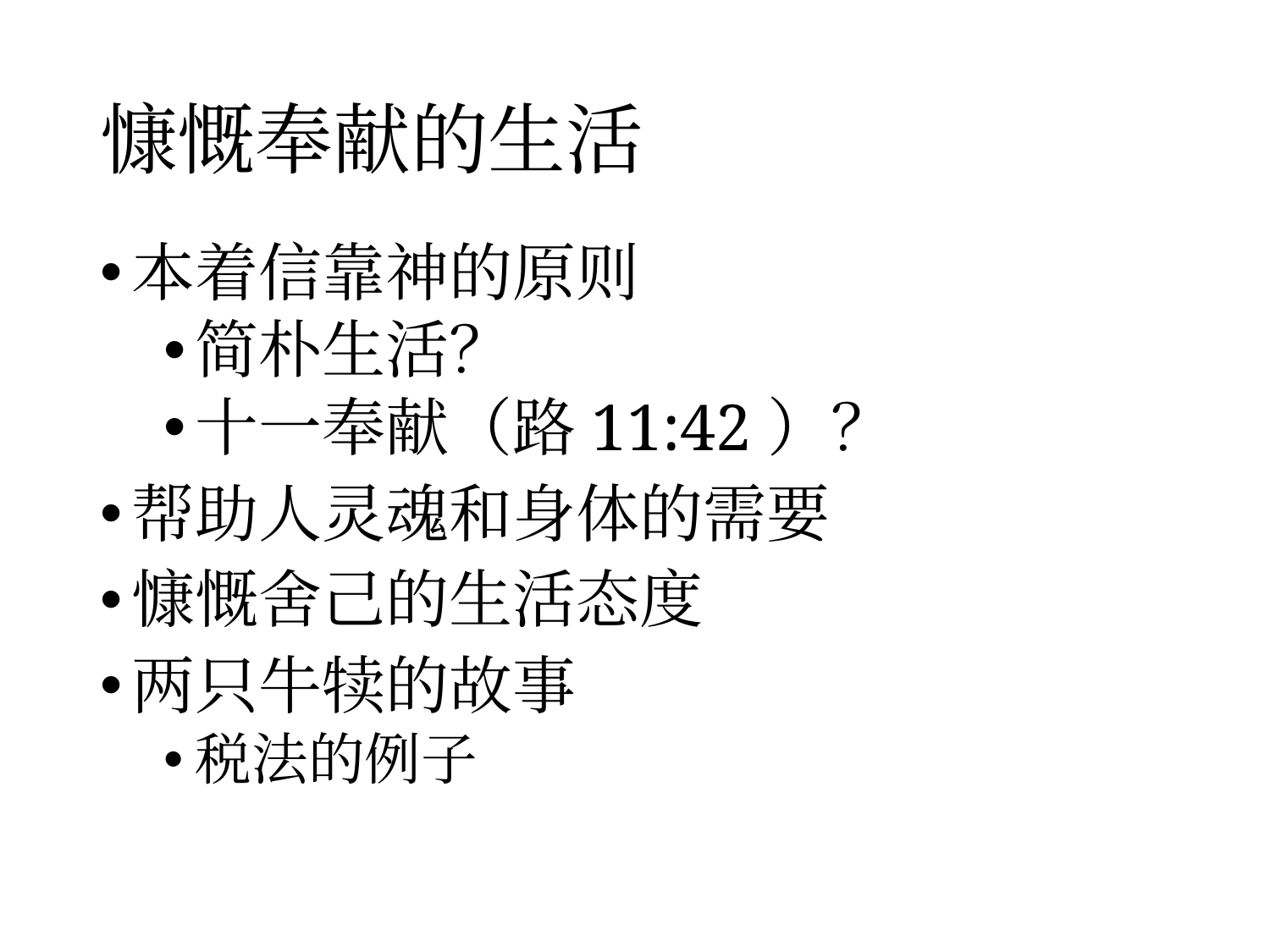

# 慷慨奉献的生活
本着信靠神的原则
简朴生活？
十一奉献（路11:42）？
帮助人灵魂和身体的需要
慷慨舍己的生活态度
两只牛犊的故事
税法的例子